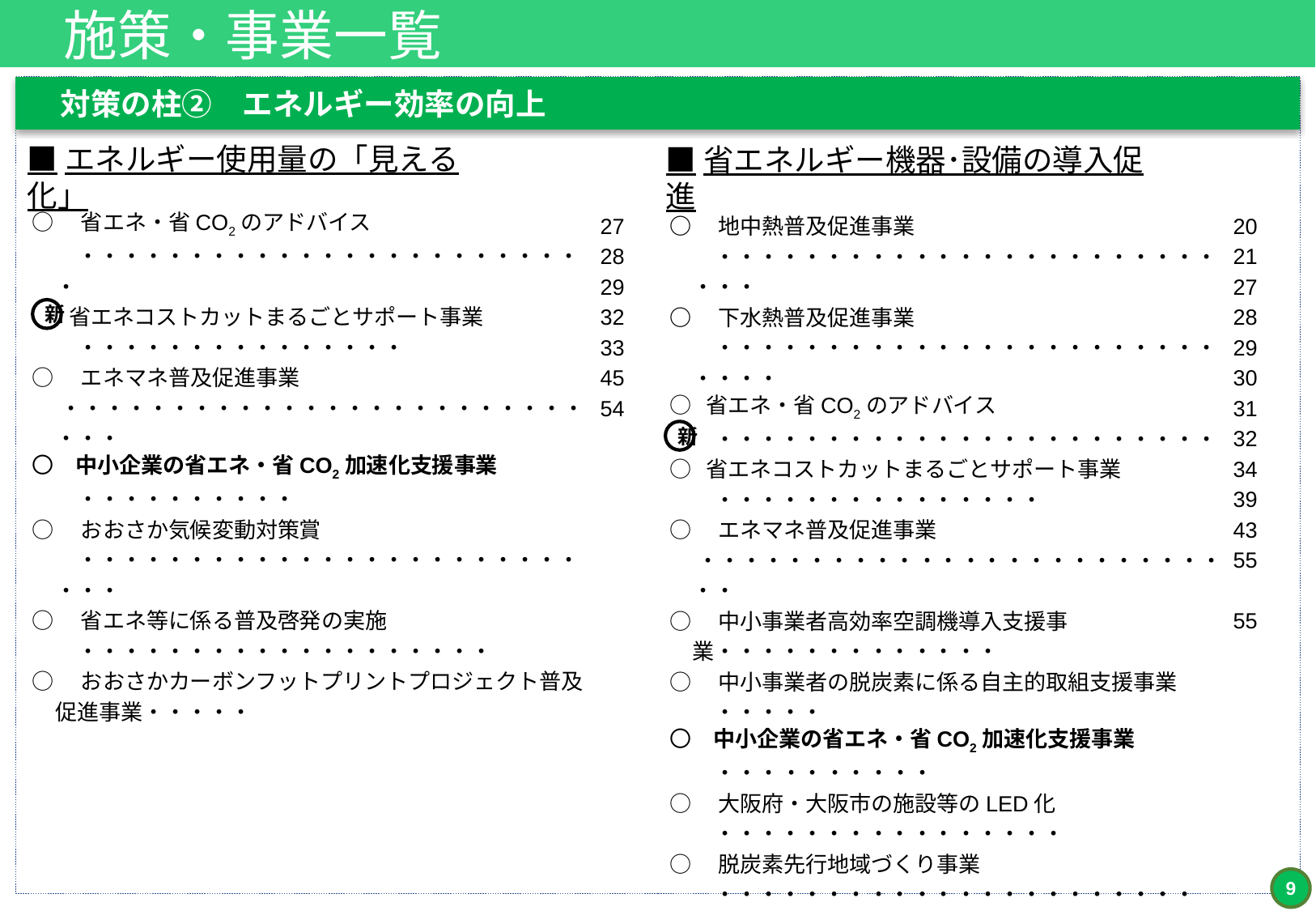

施策・事業一覧

　対策の柱②　エネルギー効率の向上
■省エネルギー機器･設備の導入促進
■エネルギー使用量の「見える化」
○　省エネ・省CO2のアドバイス　　・・・・・・・・・・・・・・・・・・・・・・・・
○  省エネコストカットまるごとサポート事業　　・・・・・・・・・・・・・・・
○　エネマネ普及促進事業    ・・・・・・・・・・・・・・・・・・・・・・・・・・・
〇　中小企業の省エネ・省CO2加速化支援事業　・・・・・・・・・・
○　おおさか気候変動対策賞　・・・・・・・・・・・・・・・・・・・・・・・・・・
○　省エネ等に係る普及啓発の実施　　・・・・・・・・・・・・・・・・・・・
○　おおさかカーボンフットプリントプロジェクト普及促進事業・・・・・
27
28
29
32
33
45
54
20
21
27
28
29
30
31
32
34
39
43
55

55
○　地中熱普及促進事業　　・・・・・・・・・・・・・・・・・・・・・・・・・・
○　下水熱普及促進事業　　・・・・・・・・・・・・・・・・・・・・・・・・・・・
○  省エネ・省CO2のアドバイス　　・・・・・・・・・・・・・・・・・・・・・・・
○  省エネコストカットまるごとサポート事業　　・・・・・・・・・・・・・・・
○　エネマネ普及促進事業    ・・・・・・・・・・・・・・・・・・・・・・・・・・
○　中小事業者高効率空調機導入支援事業・・・・・・・・・・・・・
○　中小事業者の脱炭素に係る自主的取組支援事業　・・・・・
〇　中小企業の省エネ・省CO2加速化支援事業　・・・・・・・・・・
○　大阪府・大阪市の施設等のLED化　　・・・・・・・・・・・・・・・・
○　脱炭素先行地域づくり事業　　・・・・・・・・・・・・・・・・・・・・・・
○　大阪府・大阪市が所有する建築物におけるESCO事業の導入・・
○　脱炭素経営促進に向けた支援基盤構築事業・・・・・・・・・・
○　環境配慮消費行動促進に向けた
　　　　　おおさかCO2 CO2（コツコツ）ポイント普及事業　・・・・
新
新

9